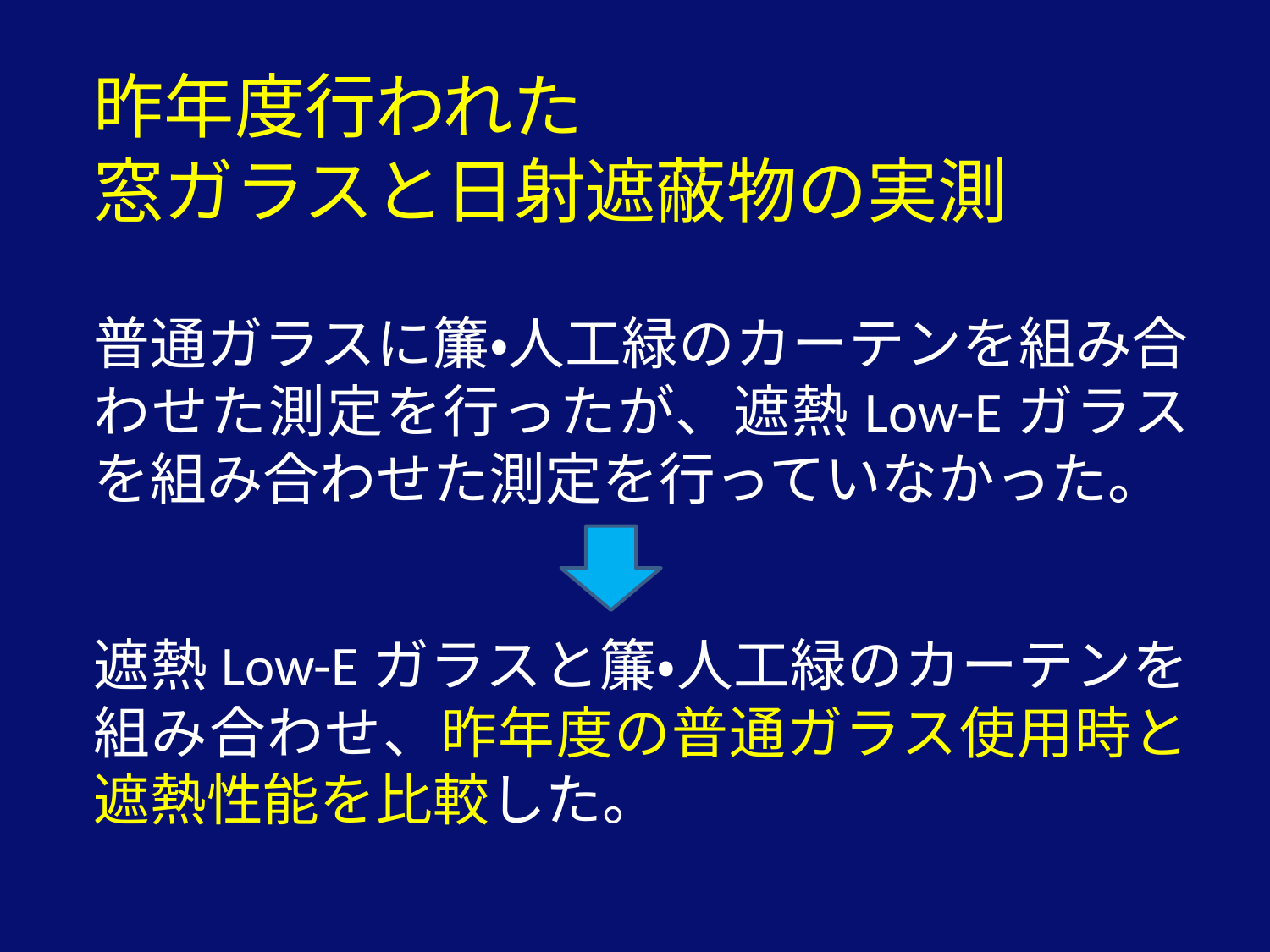

昨年度行われた
窓ガラスと日射遮蔽物の実測

普通ガラスに簾・人工緑のカーテンを組み合わせた測定を行ったが、遮熱Low-Eガラスを組み合わせた測定を行っていなかった。

遮熱Low-Eガラスと簾・人工緑のカーテンを組み合わせ、昨年度の普通ガラス使用時と遮熱性能を比較した。